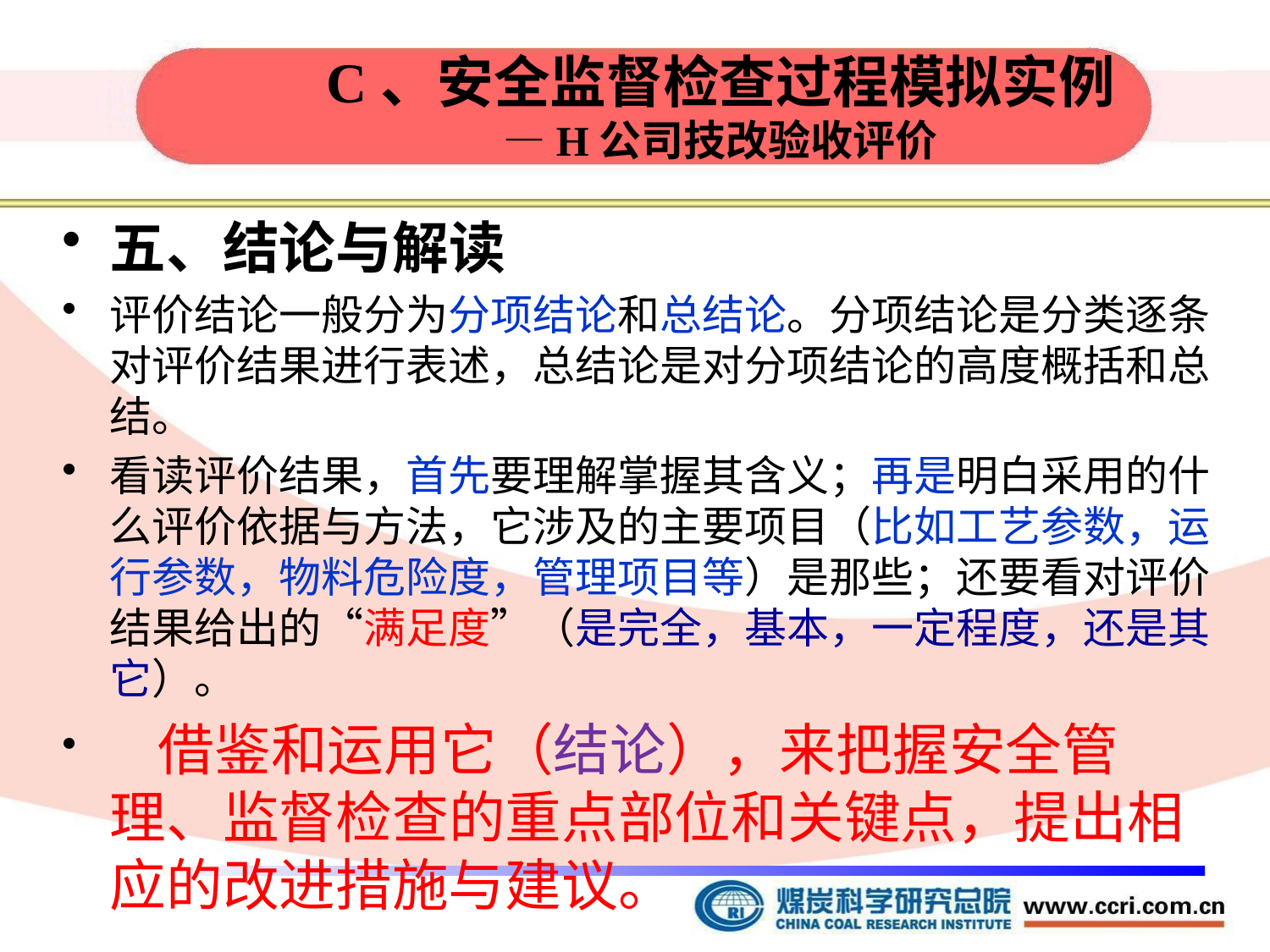

# C、安全监督检查过程模拟实例 —H公司技改验收评价
五、结论与解读
评价结论一般分为分项结论和总结论。分项结论是分类逐条对评价结果进行表述，总结论是对分项结论的高度概括和总结。
看读评价结果，首先要理解掌握其含义；再是明白采用的什么评价依据与方法，它涉及的主要项目（比如工艺参数，运行参数，物料危险度，管理项目等）是那些；还要看对评价结果给出的“满足度”（是完全，基本，一定程度，还是其它）。
    借鉴和运用它（结论），来把握安全管理、监督检查的重点部位和关键点，提出相应的改进措施与建议。